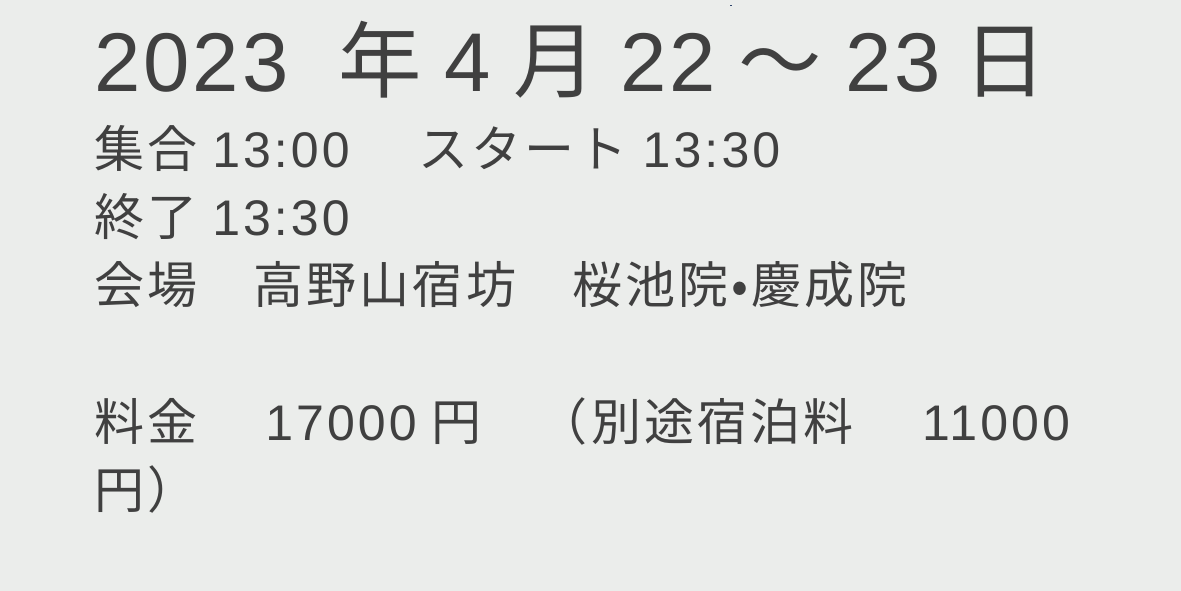

# 2023 年4月22～23日 集合13:00　スタート13:30 終了13:30 会場　高野山宿坊　桜池院・慶成院 料金　17000円　（別途宿泊料　11000円）